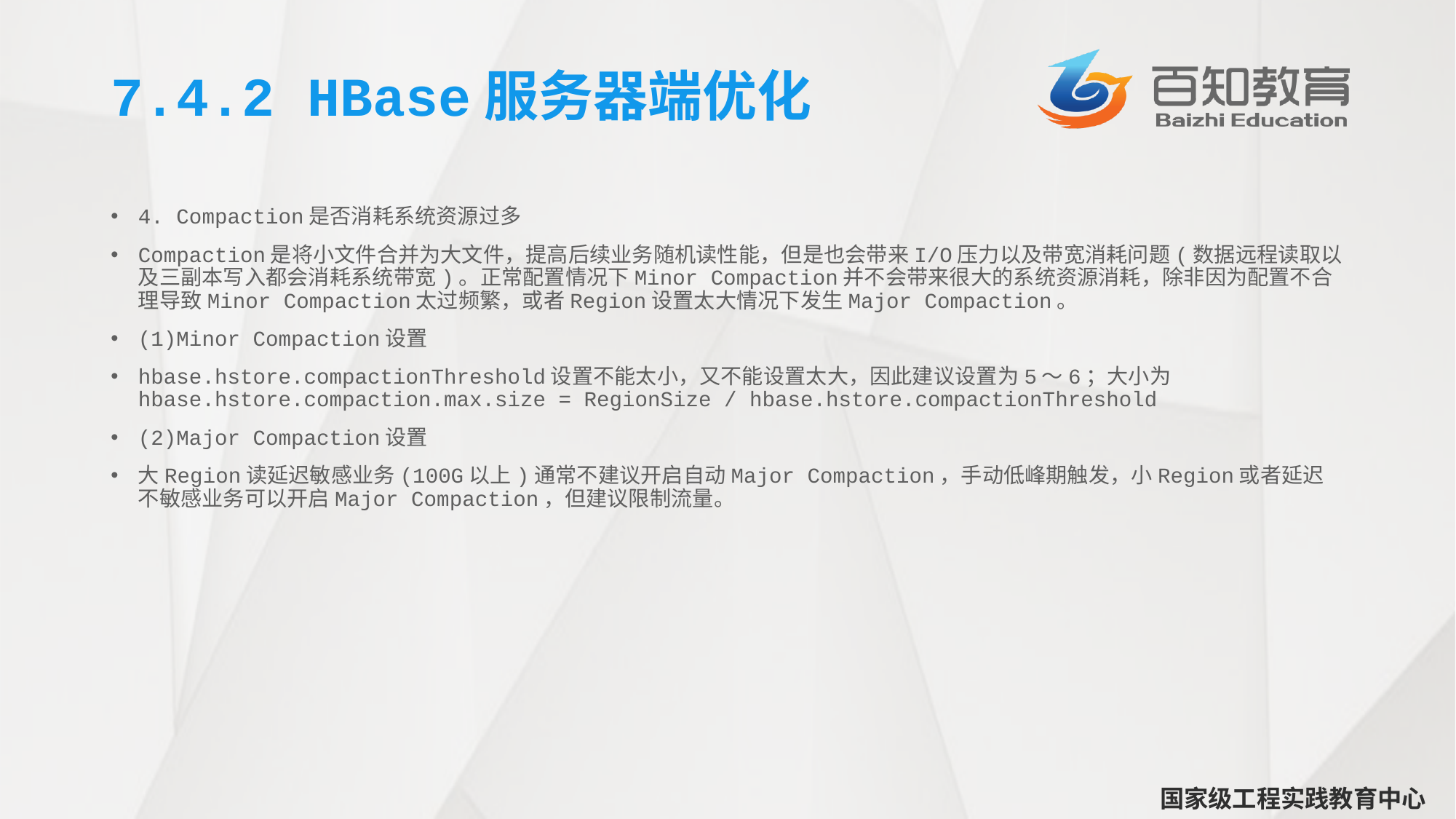

# 7.4.2 HBase服务器端优化
4. Compaction是否消耗系统资源过多
Compaction是将小文件合并为大文件，提高后续业务随机读性能，但是也会带来I/O压力以及带宽消耗问题(数据远程读取以及三副本写入都会消耗系统带宽)。正常配置情况下Minor Compaction并不会带来很大的系统资源消耗，除非因为配置不合理导致Minor Compaction太过频繁，或者Region设置太大情况下发生Major Compaction。
(1)Minor Compaction设置
hbase.hstore.compactionThreshold设置不能太小，又不能设置太大，因此建议设置为5～6；大小为hbase.hstore.compaction.max.size = RegionSize / hbase.hstore.compactionThreshold
(2)Major Compaction设置
大Region读延迟敏感业务(100G以上)通常不建议开启自动Major Compaction，手动低峰期触发，小Region或者延迟不敏感业务可以开启Major Compaction，但建议限制流量。